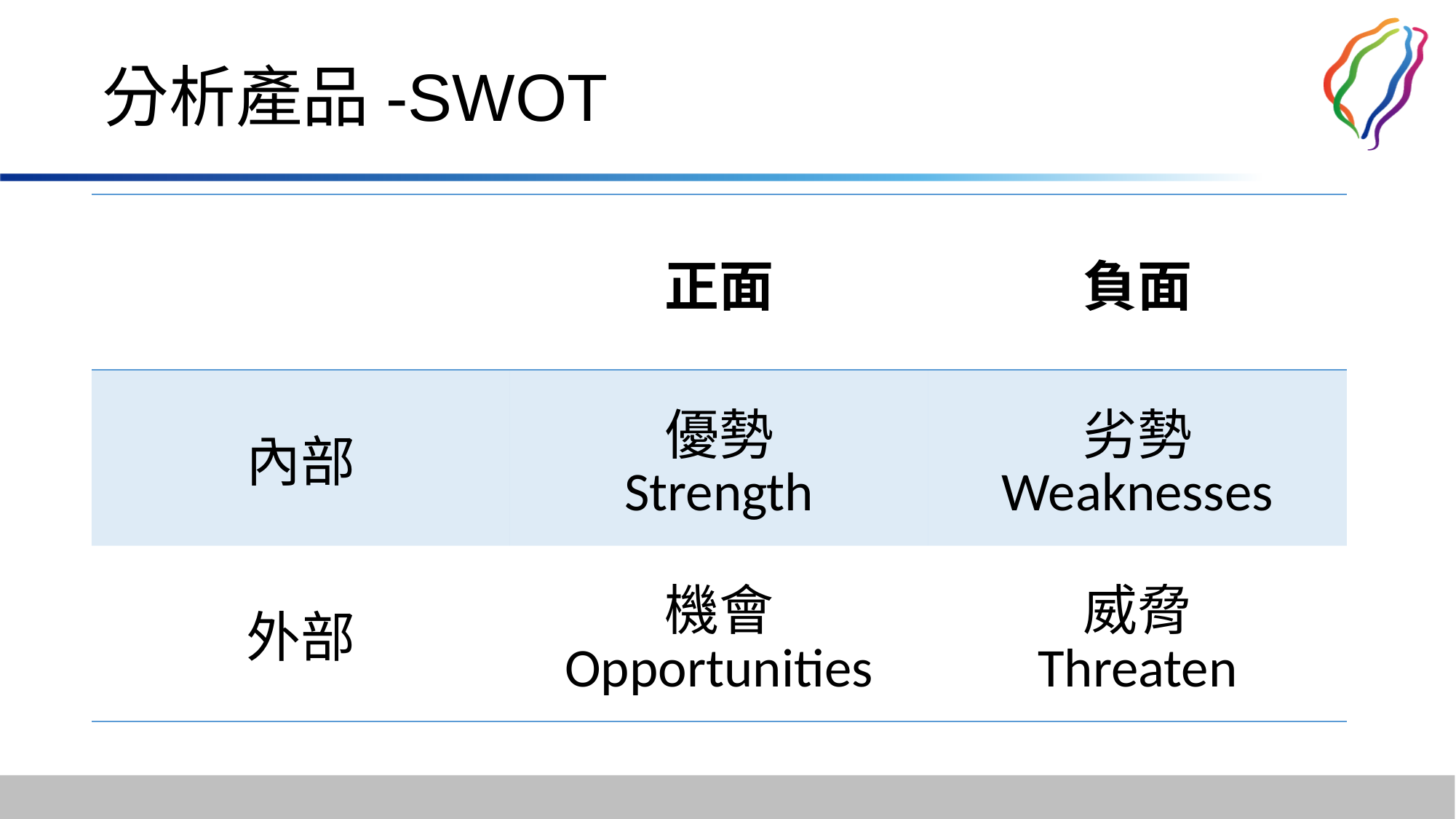

# 分析產品-SWOT
|  | 正面 | 負面 |
| --- | --- | --- |
| 內部 | 優勢 Strength | 劣勢 Weaknesses |
| 外部 | 機會 Opportunities | 威脅 Threaten |